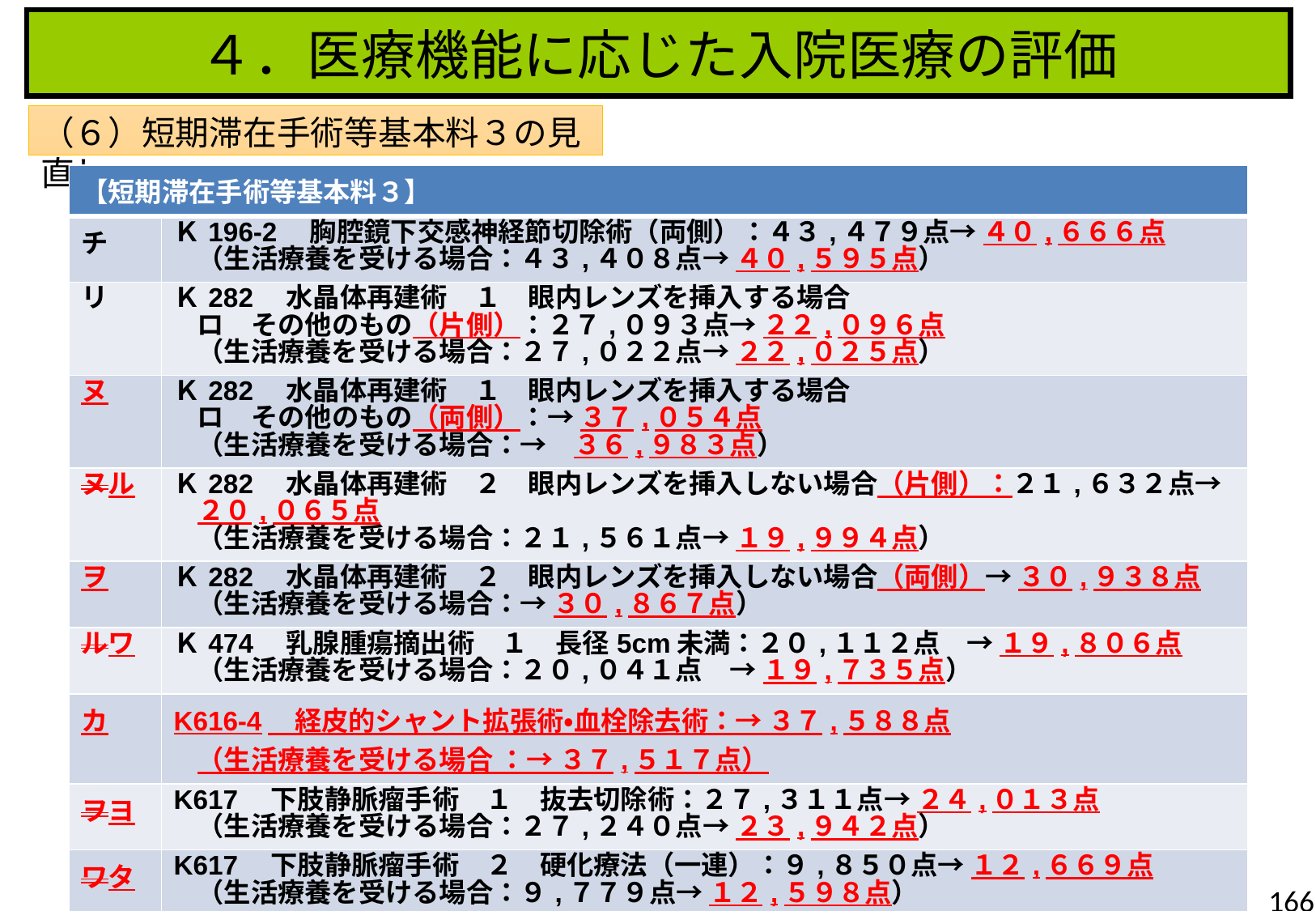

４．医療機能に応じた入院医療の評価
（６）短期滞在手術等基本料３の見直し
| 【短期滞在手術等基本料３】 |  |
| --- | --- |
| チ | Ｋ196-2　胸腔鏡下交感神経節切除術（両側）：４３,４７９点→ ４０,６６６点 （生活療養を受ける場合：４３,４０８点→ ４０,５９５点） |
| リ | Ｋ282　水晶体再建術　１　眼内レンズを挿入する場合 ロ　その他のもの（片側）：２７,０９３点→ ２２,０９６点 （生活療養を受ける場合：２７,０２２点→ ２２,０２５点） |
| ヌ | Ｋ282　水晶体再建術　１　眼内レンズを挿入する場合 ロ　その他のもの（両側）：→ ３７,０５４点 （生活療養を受ける場合：→　３６,９８３点） |
| ヌル | Ｋ282　水晶体再建術　２　眼内レンズを挿入しない場合（片側）：２１,６３２点→ ２０,０６５点 （生活療養を受ける場合：２１,５６１点→ １９,９９４点） |
| ヲ | Ｋ282　水晶体再建術　２　眼内レンズを挿入しない場合（両側）→ ３０,９３８点 （生活療養を受ける場合：→ ３０,８６７点） |
| ルワ | Ｋ474　乳腺腫瘍摘出術　１　長径5cm未満：２０,１１２点　→ １９,８０６点 （生活療養を受ける場合：２０,０４１点　→ １９,７３５点） |
| カ | K616-4　経皮的シャント拡張術・血栓除去術：→ ３７,５８８点 （生活療養を受ける場合 ：→ ３７,５１７点） |
| ヲヨ | K617　下肢静脈瘤手術　１　抜去切除術：２７,３１１点→ ２４,０１３点 （生活療養を受ける場合：２７,２４０点→ ２３,９４２点） |
| ワタ | K617　下肢静脈瘤手術　２　硬化療法（一連）：９,８５０点→ １２,６６９点 （生活療養を受ける場合：９,７７９点→ １２,５９８点） |
166